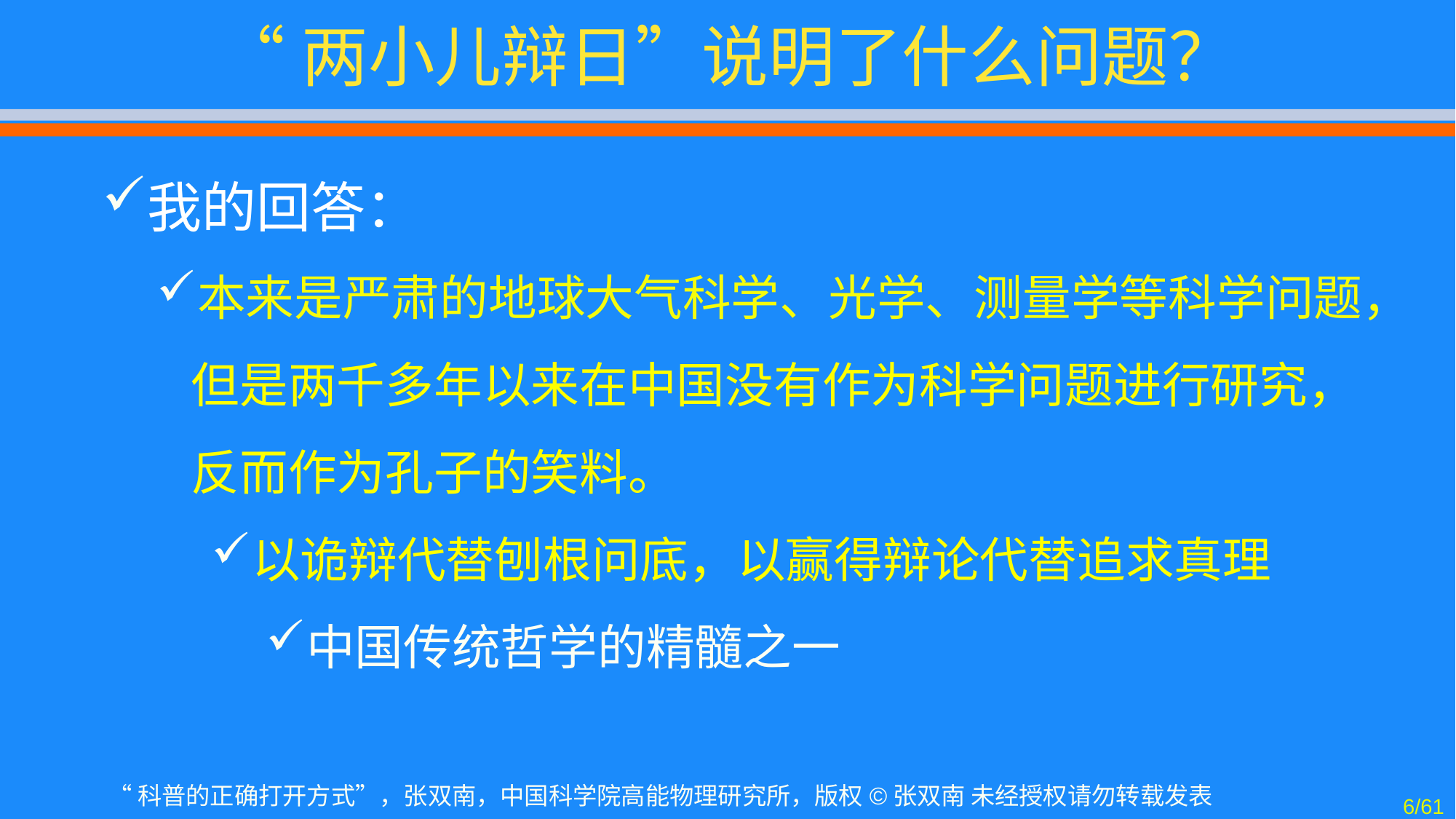

“两小儿辩日”说明了什么问题？
我的回答：
本来是严肃的地球大气科学、光学、测量学等科学问题，但是两千多年以来在中国没有作为科学问题进行研究，反而作为孔子的笑料。
以诡辩代替刨根问底，以赢得辩论代替追求真理
中国传统哲学的精髓之一
6/61